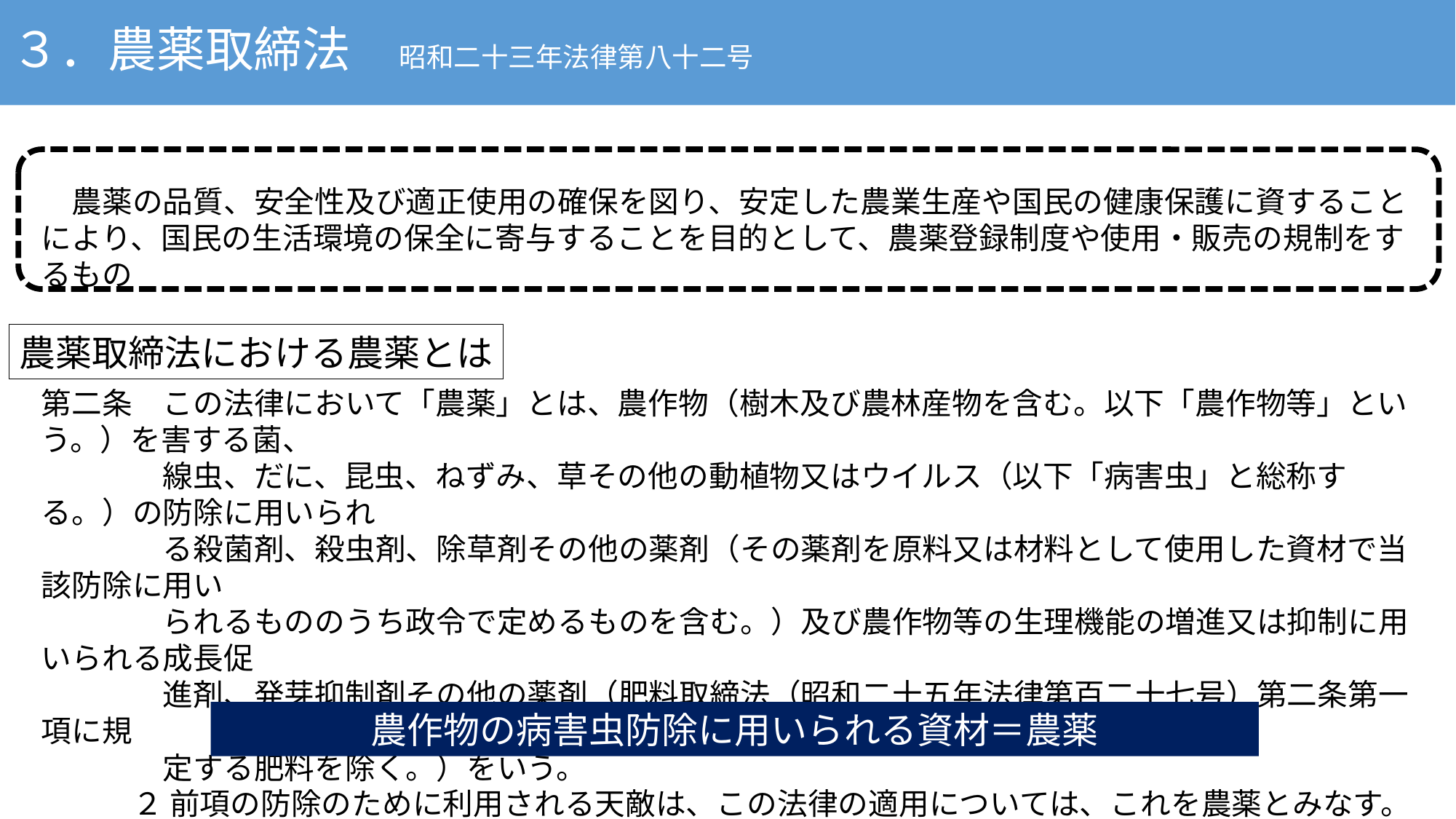

# ３．農薬取締法　昭和二十三年法律第八十二号

　農薬の品質、安全性及び適正使用の確保を図り、安定した農業生産や国民の健康保護に資することにより、国民の生活環境の保全に寄与することを目的として、農薬登録制度や使用・販売の規制をするもの
農薬取締法における農薬とは
第二条　この法律において「農薬」とは、農作物（樹木及び農林産物を含む。以下「農作物等」という。）を害する菌、
　　　　線虫、だに、昆虫、ねずみ、草その他の動植物又はウイルス（以下「病害虫」と総称する。）の防除に用いられ
　　　　る殺菌剤、殺虫剤、除草剤その他の薬剤（その薬剤を原料又は材料として使用した資材で当該防除に用い
　　　　られるもののうち政令で定めるものを含む。）及び農作物等の生理機能の増進又は抑制に用いられる成長促
　　　　進剤、発芽抑制剤その他の薬剤（肥料取締法（昭和二十五年法律第百二十七号）第二条第一項に規
　　　　定する肥料を除く。）をいう。
　　　２ 前項の防除のために利用される天敵は、この法律の適用については、これを農薬とみなす。
農作物の病害虫防除に用いられる資材＝農薬